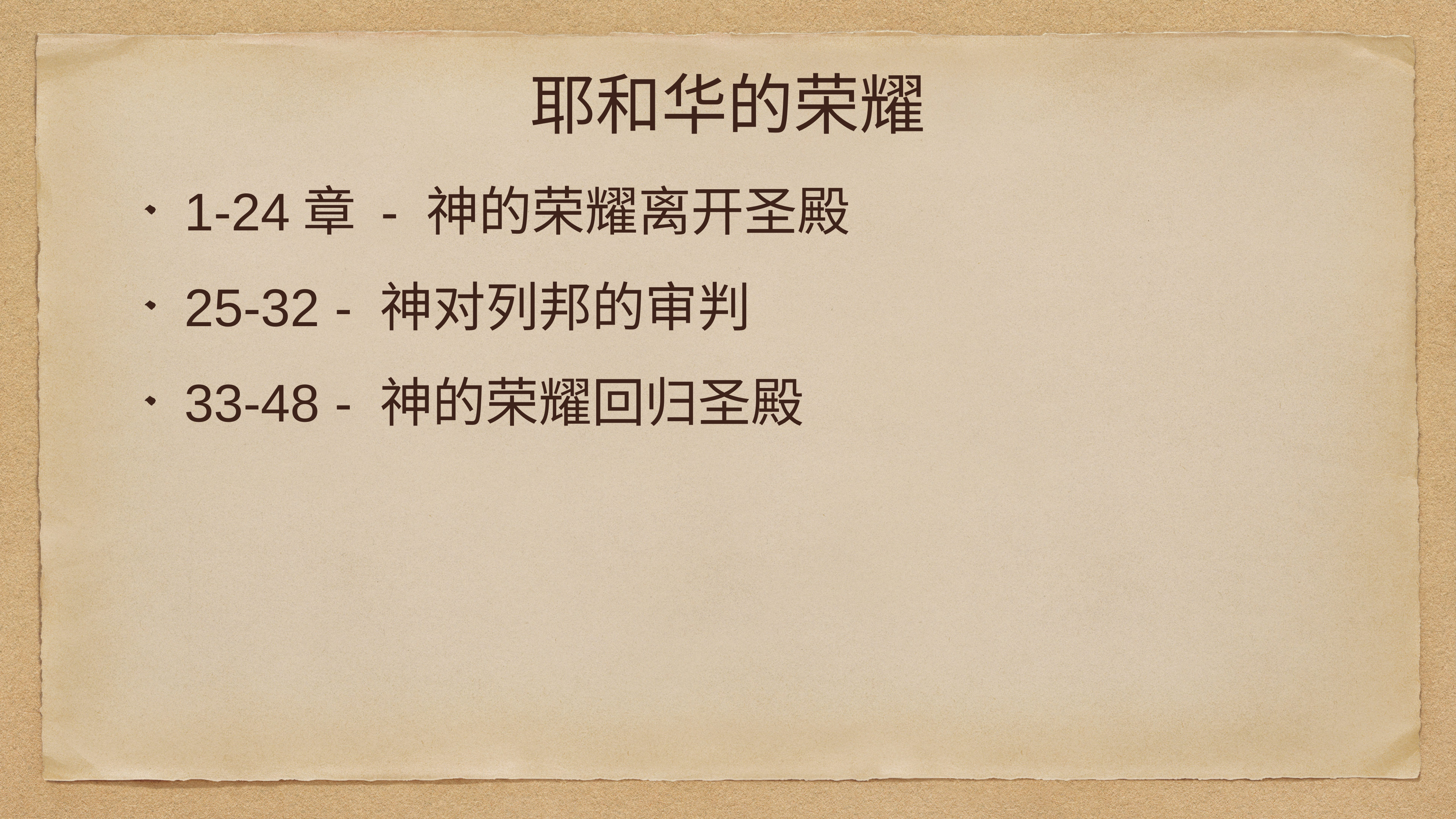

# 耶和华的荣耀
1-24章 - 神的荣耀离开圣殿
25-32 - 神对列邦的审判
33-48 - 神的荣耀回归圣殿